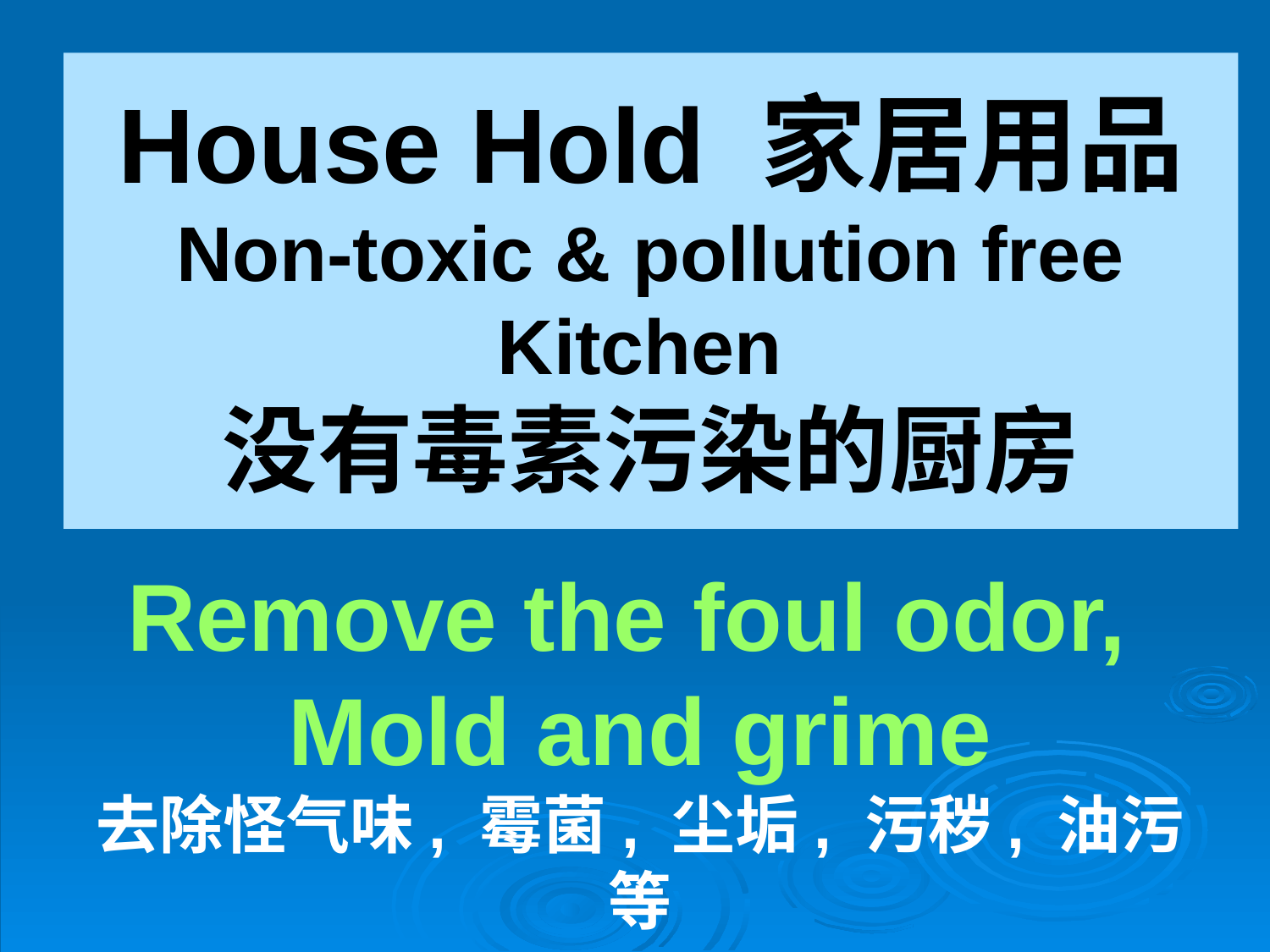

House Hold 家居用品
Non-toxic & pollution free Kitchen
没有毒素污染的厨房
Remove the foul odor,
Mold and grime
去除怪气味, 霉菌, 尘垢, 污秽, 油污等